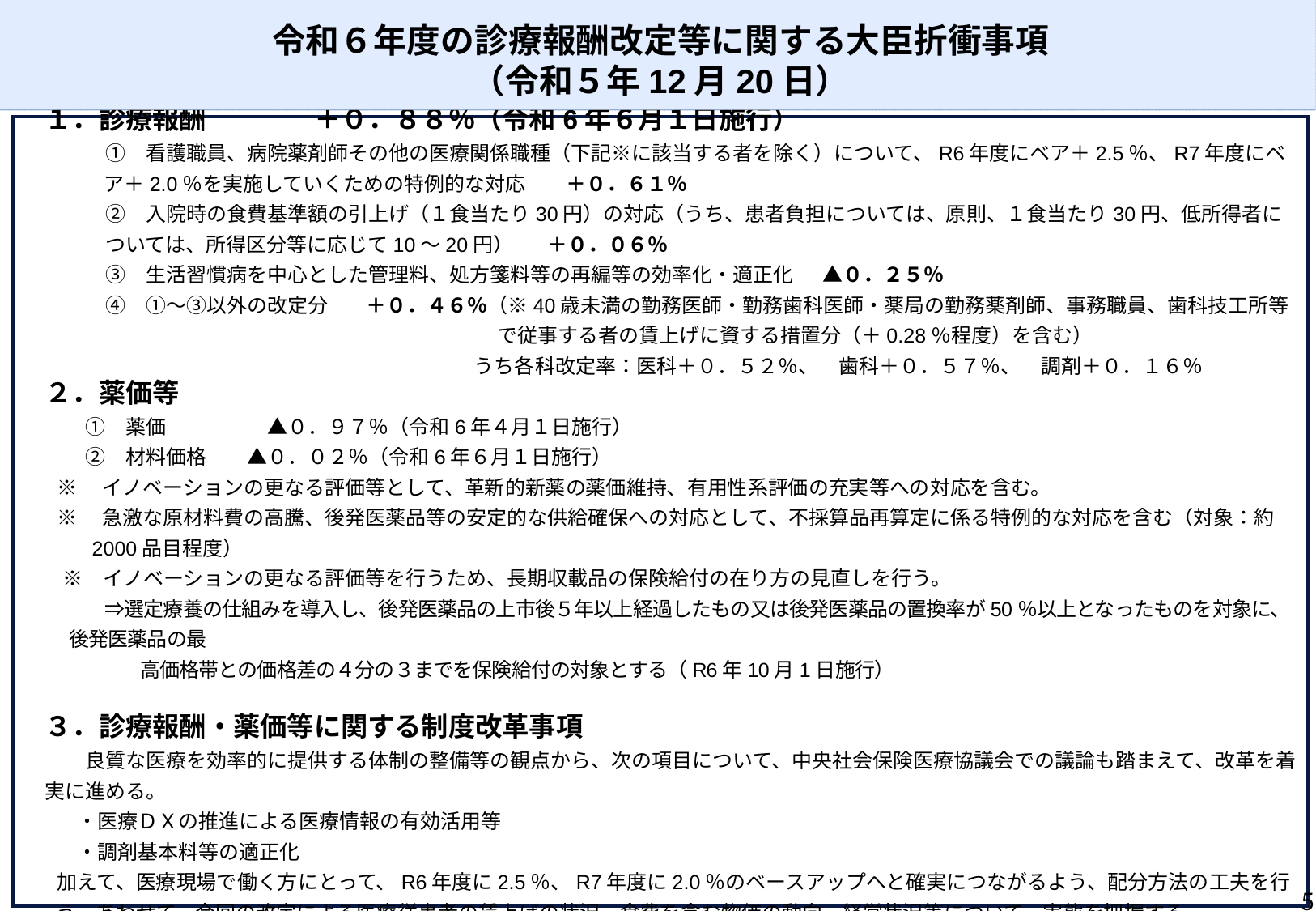

令和６年度の診療報酬改定等に関する大臣折衝事項
（令和５年12月20日）

１．診療報酬　　　　＋０．８８％（令和6年６月１日施行）
　　　①　看護職員、病院薬剤師その他の医療関係職種（下記※に該当する者を除く）について、R6年度にベア＋2.5％、R7年度にベア＋2.0％を実施していくための特例的な対応　　＋０．６１％
　　　②　入院時の食費基準額の引上げ（１食当たり30円）の対応（うち、患者負担については、原則、１食当たり30円、低所得者については、所得区分等に応じて10～20円）  　 ＋０．０６％
　　　③　生活習慣病を中心とした管理料、処方箋料等の再編等の効率化・適正化　  ▲０．２５％
　　　④　①～③以外の改定分　    ＋０．４６％（※40歳未満の勤務医師・勤務歯科医師・薬局の勤務薬剤師、事務職員、歯科技工所等で従事する者の賃上げに資する措置分（＋0.28％程度）を含む）
　　　　　 　　　　　　　　　　　　　　　　うち各科改定率：医科＋０．５２％、　歯科＋０．５７％、　調剤＋０．１６％
２．薬価等
　　➀　薬価　　　　　▲０．９７％（令和6年４月１日施行）
　　➁　材料価格　　▲０．０２％（令和6年６月１日施行）
※　イノベーションの更なる評価等として、革新的新薬の薬価維持、有用性系評価の充実等への対応を含む。
※　急激な原材料費の高騰、後発医薬品等の安定的な供給確保への対応として、不採算品再算定に係る特例的な対応を含む（対象：約2000品目程度）
　※　イノベーションの更なる評価等を行うため、長期収載品の保険給付の在り方の見直しを行う。
　　　 ⇒選定療養の仕組みを導入し、後発医薬品の上市後５年以上経過したもの又は後発医薬品の置換率が50％以上となったものを対象に、後発医薬品の最
　　　　　高価格帯との価格差の４分の３までを保険給付の対象とする（R6年10月1日施行）

３．診療報酬・薬価等に関する制度改革事項
　　良質な医療を効率的に提供する体制の整備等の観点から、次の項目について、中央社会保険医療協議会での議論も踏まえて、改革を着実に進める。
　・医療ＤＸの推進による医療情報の有効活用等
　・調剤基本料等の適正化
加えて、医療現場で働く方にとって、R6年度に2.5％、R7年度に2.0％のベースアップへと確実につながるよう、配分方法の工夫を行う。あわせて、今回の改定による医療従事者の賃上げの状況、食費を含む物価の動向、経営状況等について、実態を把握する。

5